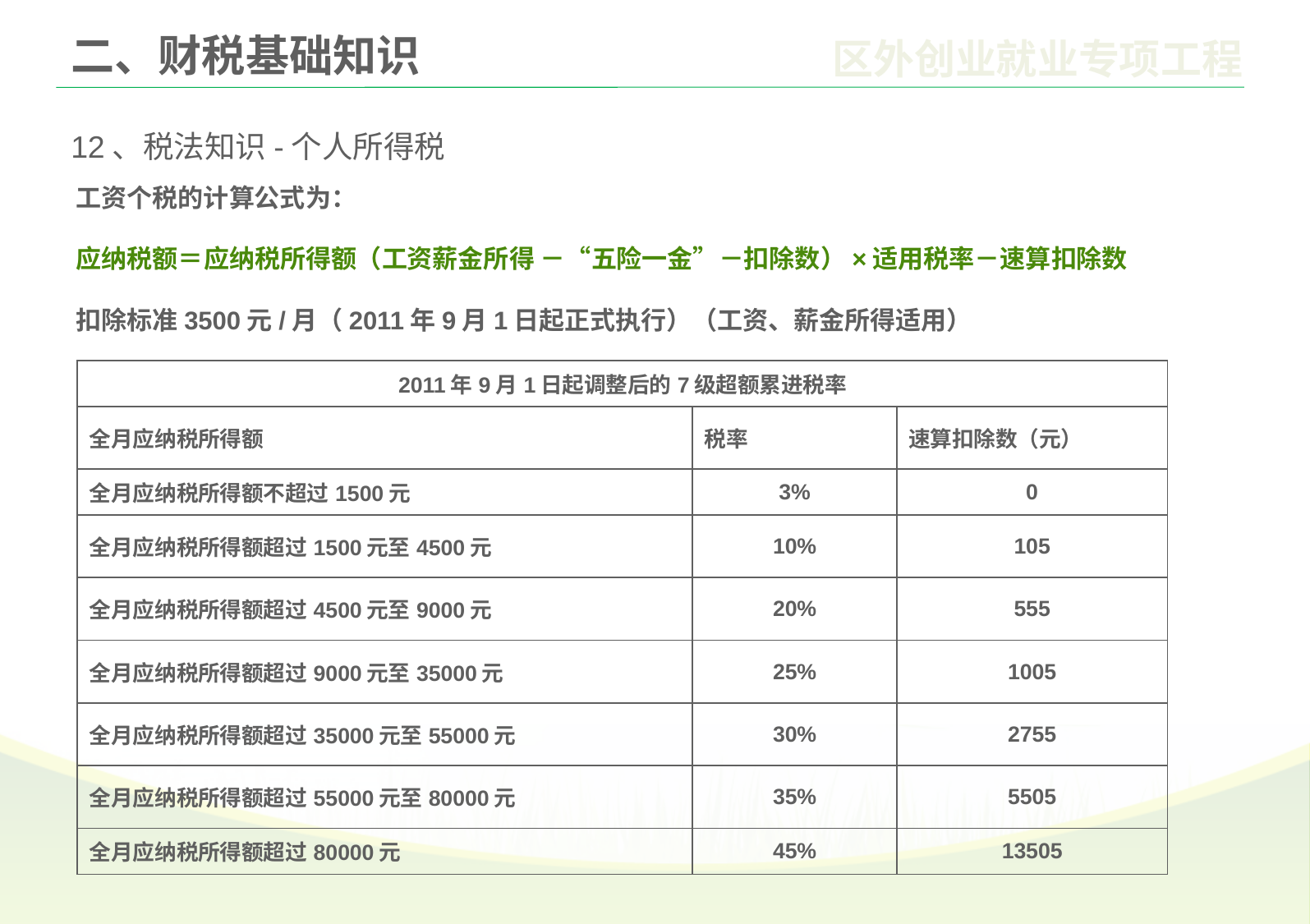

二、财税基础知识
12、税法知识-个人所得税
工资个税的计算公式为：
应纳税额＝应纳税所得额（工资薪金所得 －“五险一金”－扣除数）×适用税率－速算扣除数

扣除标准3500元/月（2011年9月1日起正式执行）（工资、薪金所得适用）

| 2011年9月1日起调整后的7级超额累进税率 |  |  |
| --- | --- | --- |
| 全月应纳税所得额 | 税率 | 速算扣除数（元） |
| 全月应纳税所得额不超过1500元 | 3% | 0 |
| 全月应纳税所得额超过1500元至4500元 | 10% | 105 |
| 全月应纳税所得额超过4500元至9000元 | 20% | 555 |
| 全月应纳税所得额超过9000元至35000元 | 25% | 1005 |
| 全月应纳税所得额超过35000元至55000元 | 30% | 2755 |
| 全月应纳税所得额超过55000元至80000元 | 35% | 5505 |
| 全月应纳税所得额超过80000元 | 45% | 13505 |